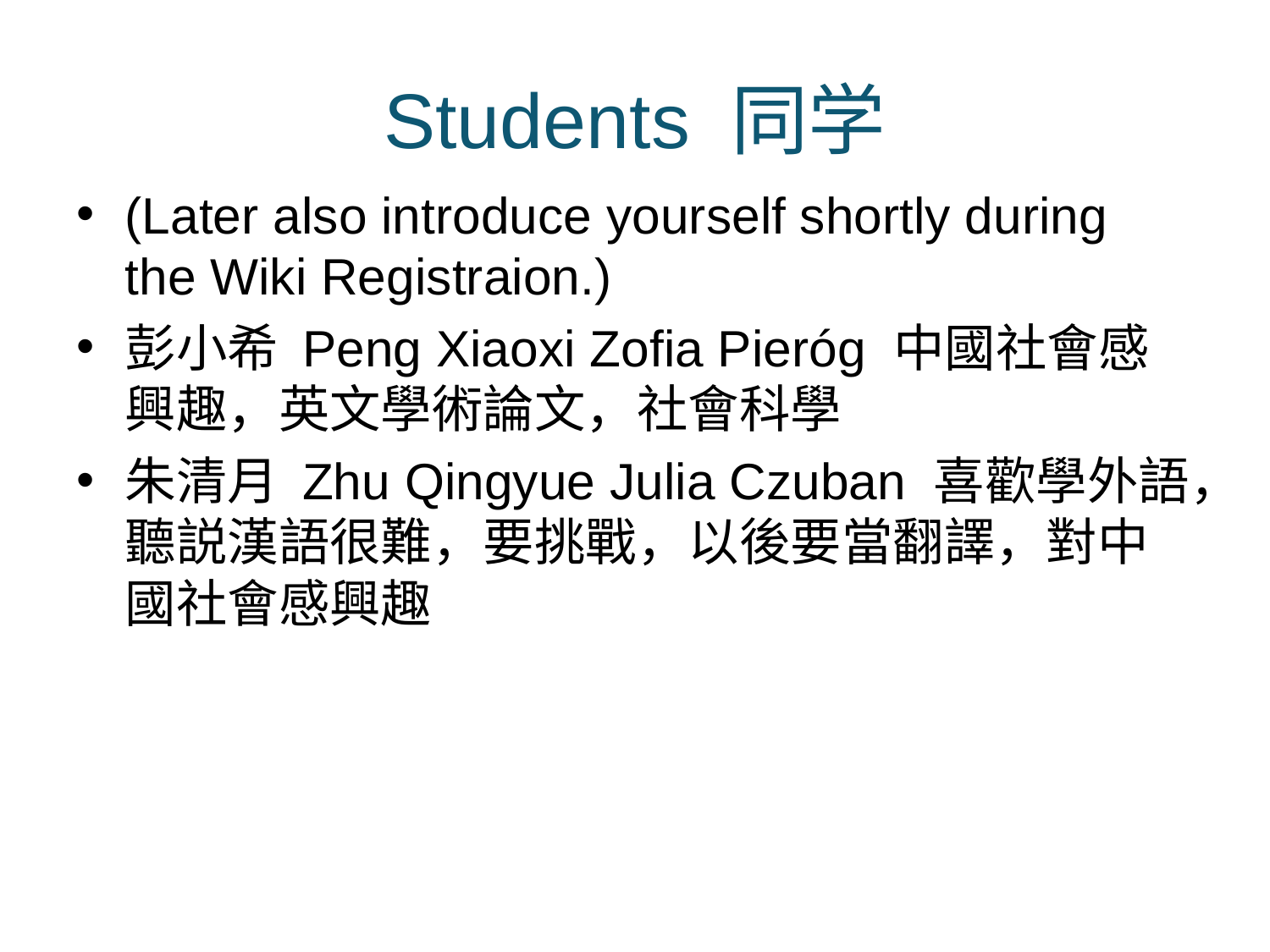

# Students 同学
(Later also introduce yourself shortly during the Wiki Registraion.)
彭小希 Peng Xiaoxi Zofia Pieróg 中國社會感興趣，英文學術論文，社會科學
朱清月 Zhu Qingyue Julia Czuban 喜歡學外語，聽説漢語很難，要挑戰，以後要當翻譯，對中國社會感興趣